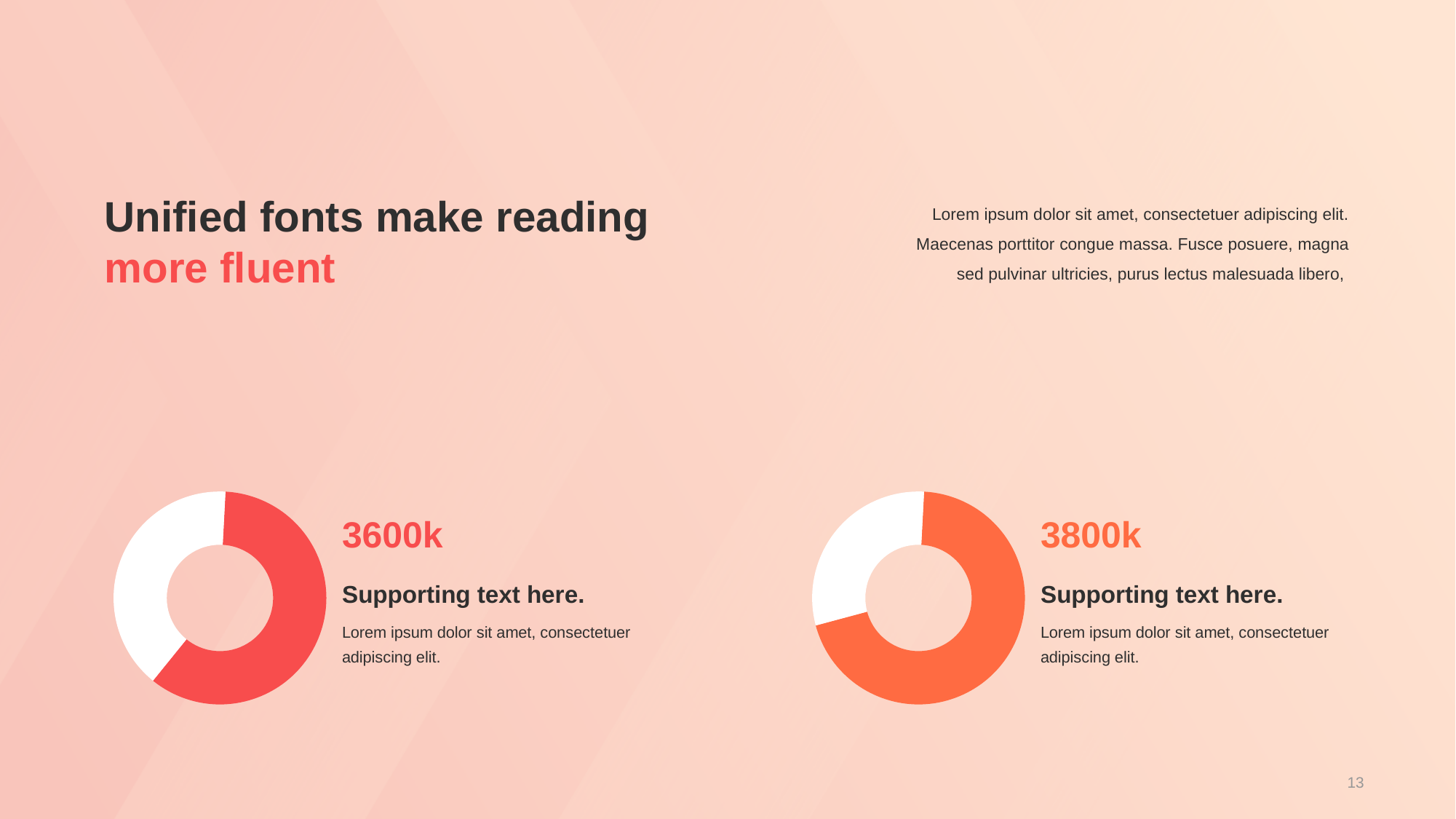

#
Unified fonts make reading more fluent
Lorem ipsum dolor sit amet, consectetuer adipiscing elit. Maecenas porttitor congue massa. Fusce posuere, magna sed pulvinar ultricies, purus lectus malesuada libero,

### Chart

| Category | 销售额 |
|---|---|
| 第一季度 | 6.0 |
| 第二季度 | 4.0 |
3600k
Supporting text here.
Lorem ipsum dolor sit amet, consectetuer adipiscing elit.

### Chart

| Category | 销售额 |
|---|---|
| 第一季度 | 7.0 |
| 第二季度 | 3.0 |
3800k
Supporting text here.
Lorem ipsum dolor sit amet, consectetuer adipiscing elit.
13